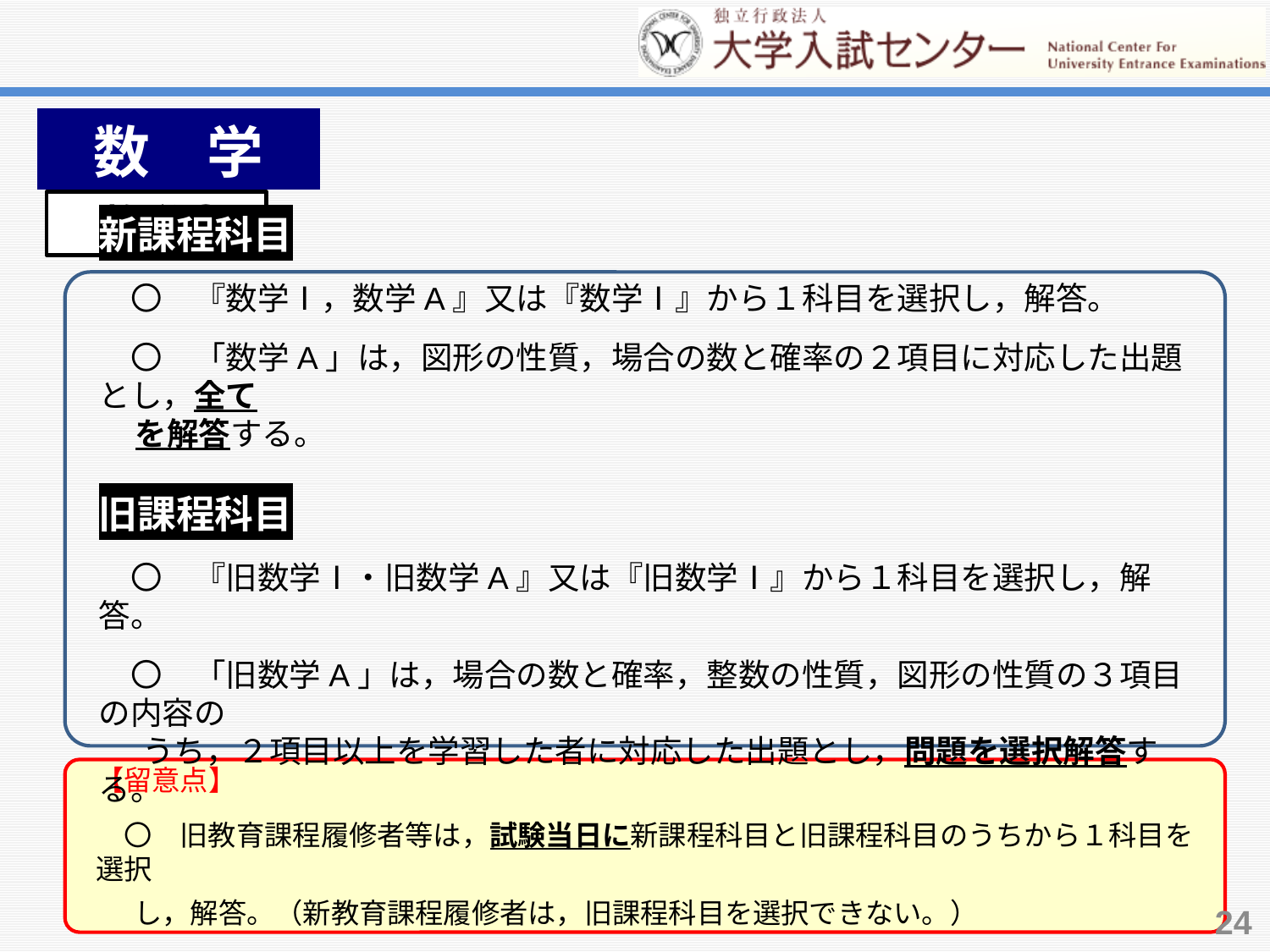

数　学。
数学①
新課程科目
　〇　『数学Ⅰ，数学A』又は『数学Ⅰ』から１科目を選択し，解答。
　〇　「数学A」は，図形の性質，場合の数と確率の２項目に対応した出題とし，全て
    を解答する。

旧課程科目
　〇　『旧数学Ⅰ・旧数学A』又は『旧数学Ⅰ』から１科目を選択し，解答。
　〇　「旧数学A」は，場合の数と確率，整数の性質，図形の性質の３項目の内容の
     うち，２項目以上を学習した者に対応した出題とし，問題を選択解答する。
【留意点】
　〇　旧教育課程履修者等は，試験当日に新課程科目と旧課程科目のうちから１科目を選択
     し，解答。（新教育課程履修者は，旧課程科目を選択できない。）
24